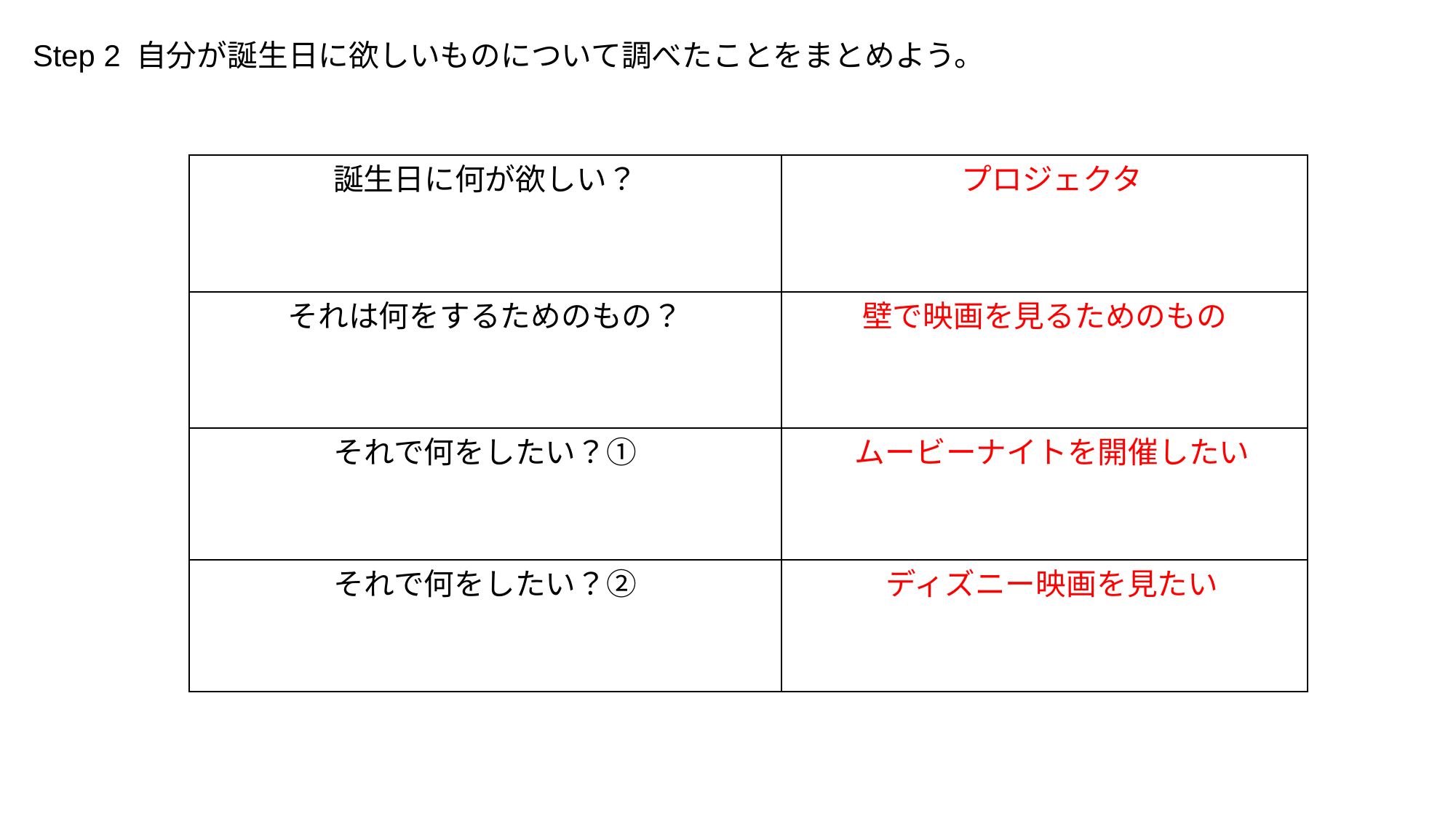

Step 2 自分が誕生日に欲しいものについて調べたことをまとめよう。

| 誕生日に何が欲しい？ | プロジェクタ |
| --- | --- |
| それは何をするためのもの？ | 壁で映画を見るためのもの |
| それで何をしたい？① | ムービーナイトを開催したい |
| それで何をしたい？② | ディズニー映画を見たい |